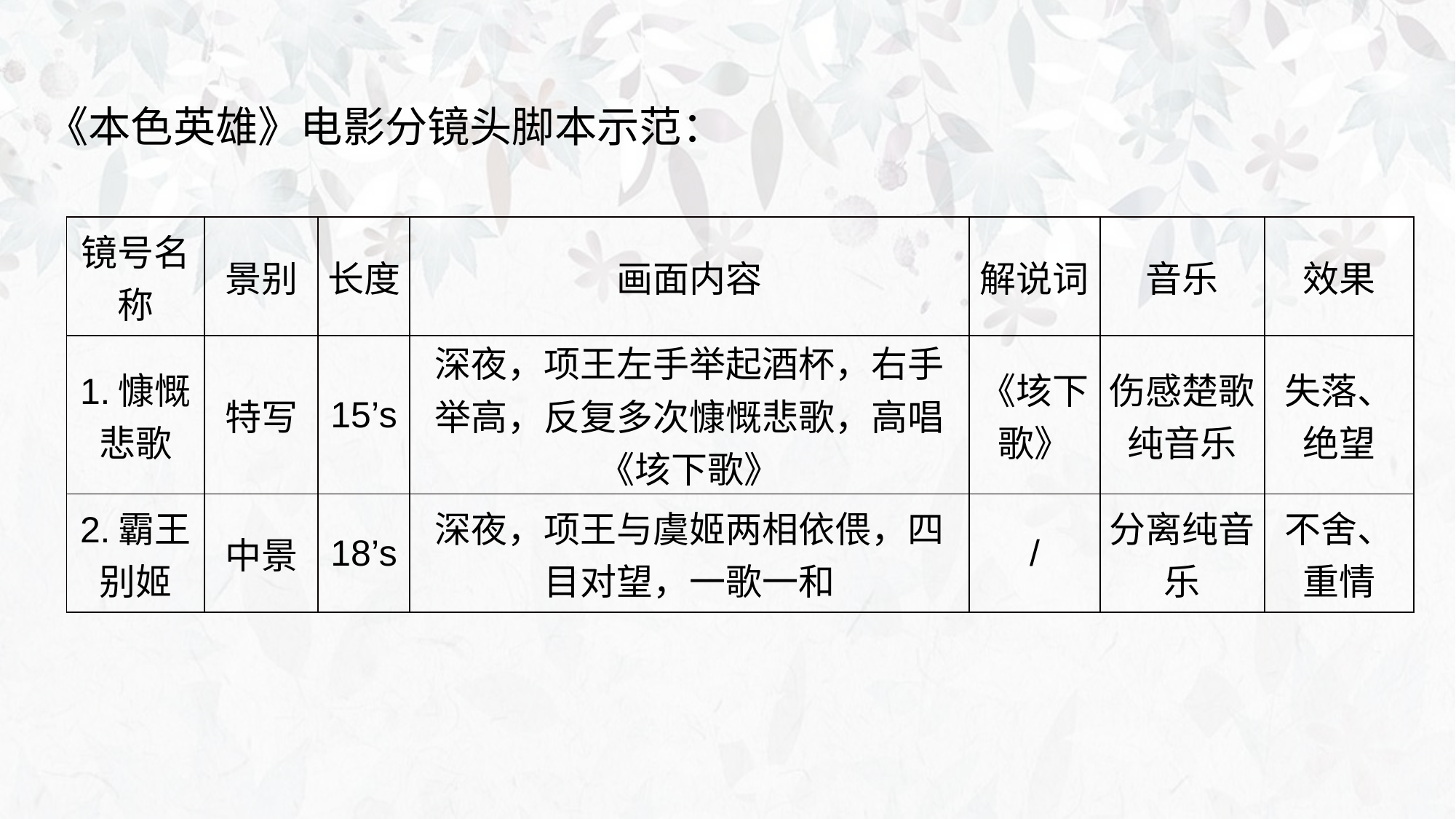

《本色英雄》电影分镜头脚本示范：
| 镜号名称 | 景别 | 长度 | 画面内容 | 解说词 | 音乐 | 效果 |
| --- | --- | --- | --- | --- | --- | --- |
| 1.慷慨悲歌 | 特写 | 15’s | 深夜，项王左手举起酒杯，右手举高，反复多次慷慨悲歌，高唱《垓下歌》 | 《垓下歌》 | 伤感楚歌纯音乐 | 失落、绝望 |
| 2.霸王别姬 | 中景 | 18’s | 深夜，项王与虞姬两相依偎，四目对望，一歌一和 | / | 分离纯音乐 | 不舍、重情 |